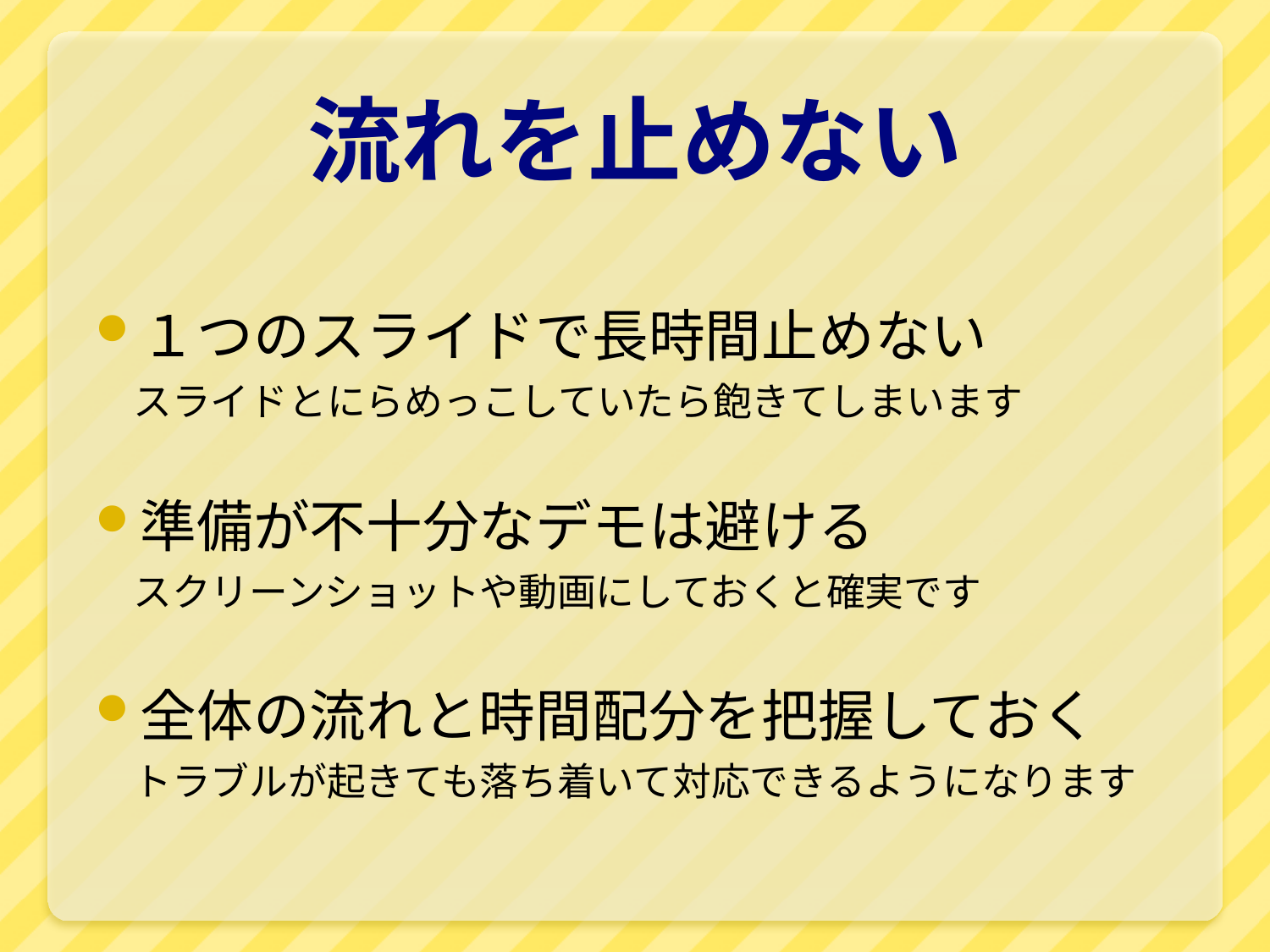

# 流れを止めない
１つのスライドで長時間止めない
スライドとにらめっこしていたら飽きてしまいます
準備が不十分なデモは避ける
スクリーンショットや動画にしておくと確実です
全体の流れと時間配分を把握しておく
トラブルが起きても落ち着いて対応できるようになります